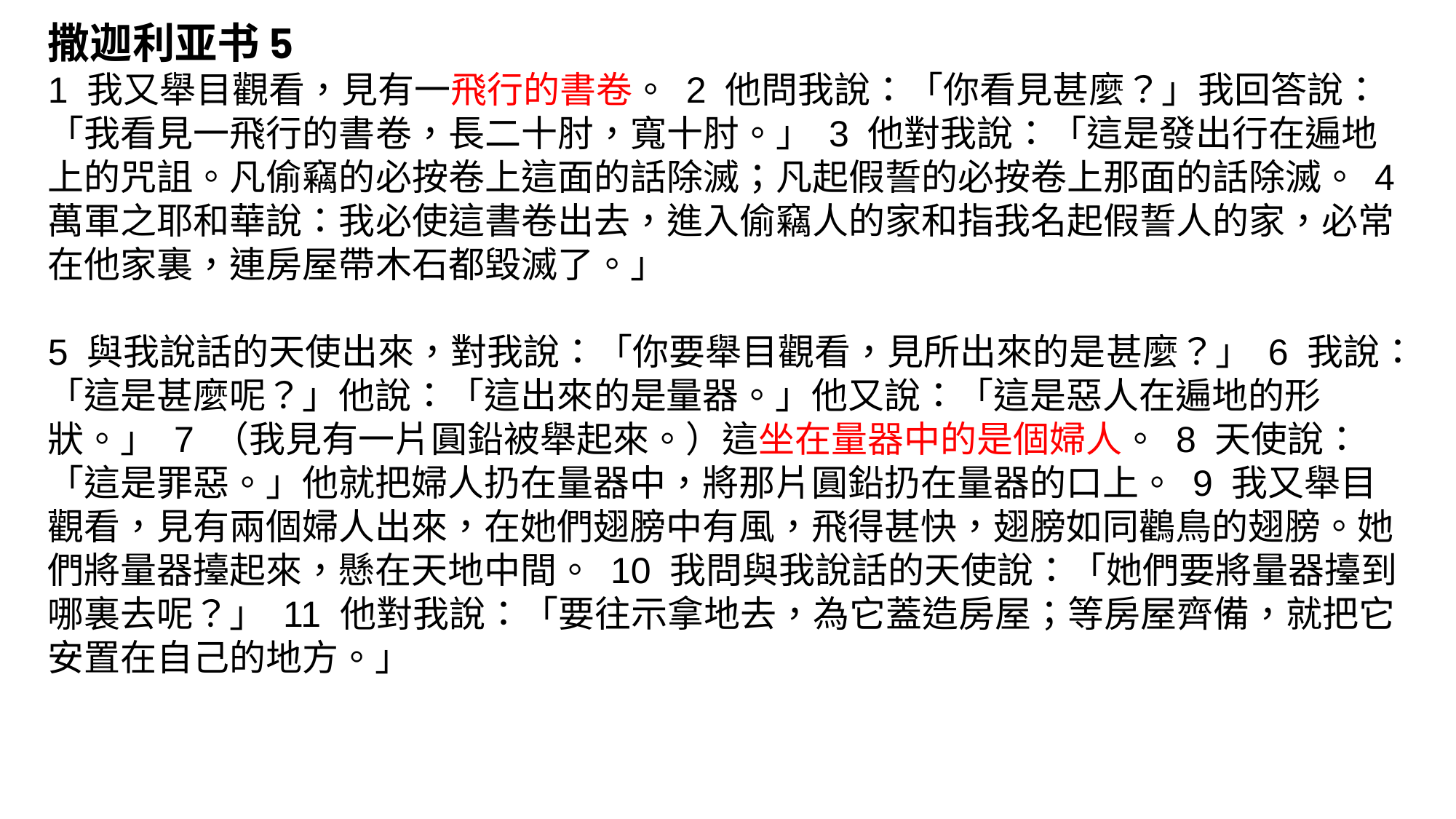

撒迦利亚书5
‪1 我又舉目觀看，見有一飛行的書卷。 2 他問我說：「你看見甚麼？」我回答說：「我看見一飛行的書卷，長二十肘，寬十肘。」 3 他對我說：「這是發出行在遍地上的咒詛。凡偷竊的必按卷上這面的話除滅；凡起假誓的必按卷上那面的話除滅。 4 萬軍之耶和華說：我必使這書卷出去，進入偷竊人的家和指我名起假誓人的家，必常在他家裏，連房屋帶木石都毀滅了。」

5 與我說話的天使出來，對我說：「你要舉目觀看，見所出來的是甚麼？」 6 我說：「這是甚麼呢？」他說：「這出來的是量器。」他又說：「這是惡人在遍地的形狀。」 7 （我見有一片圓鉛被舉起來。）這坐在量器中的是個婦人。 8 天使說：「這是罪惡。」他就把婦人扔在量器中，將那片圓鉛扔在量器的口上。 9 我又舉目觀看，見有兩個婦人出來，在她們翅膀中有風，飛得甚快，翅膀如同鸛鳥的翅膀。她們將量器擡起來，懸在天地中間。 10 我問與我說話的天使說：「她們要將量器擡到哪裏去呢？」 11 他對我說：「要往示拿地去，為它蓋造房屋；等房屋齊備，就把它安置在自己的地方。」